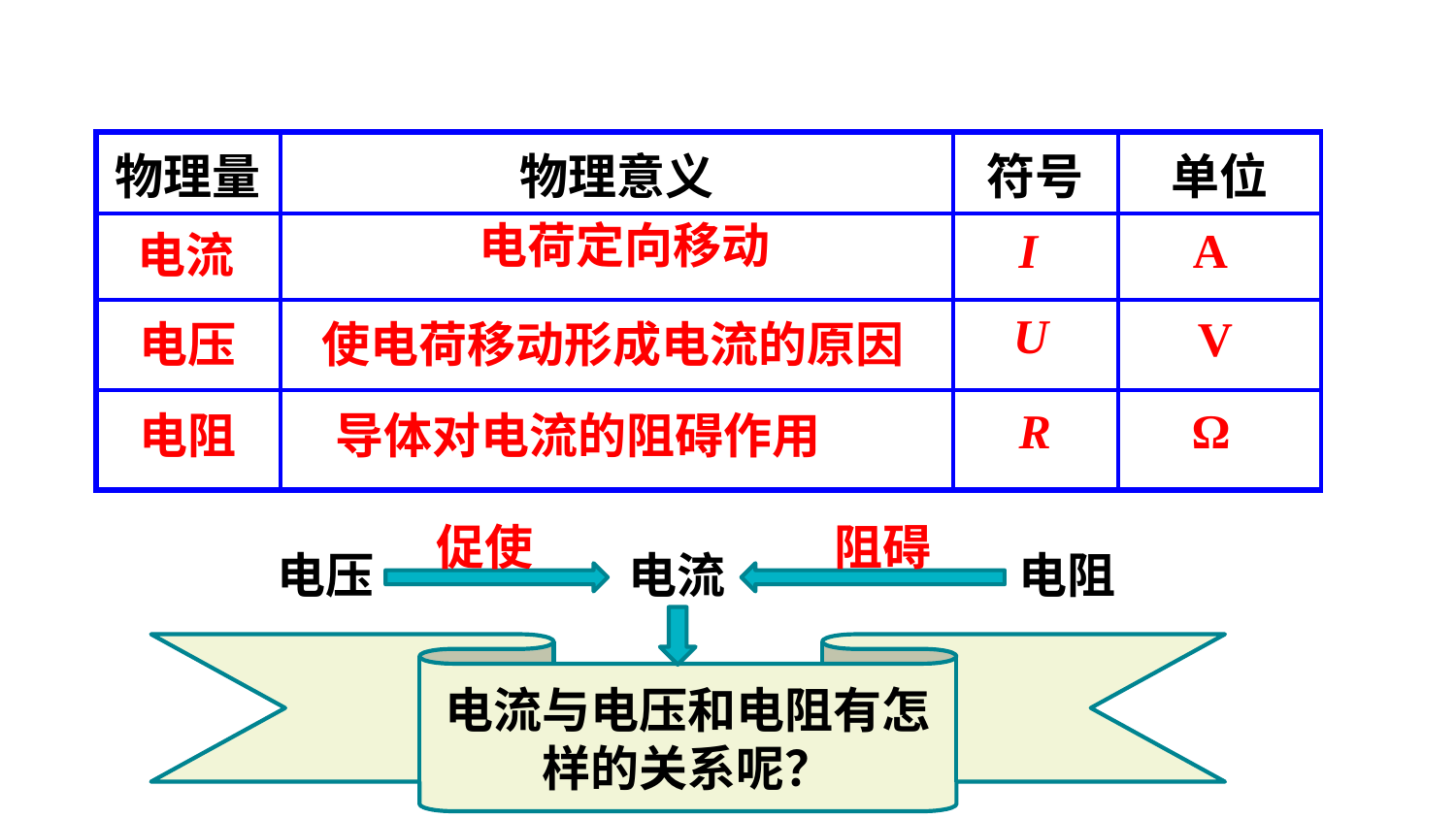

| 物理量 | 物理意义 | 符号 | 单位 |
| --- | --- | --- | --- |
|  |  |  |  |
|  |  |  |  |
|  |  |  |  |

电荷定向移动
I
A
电流
U
V
使电荷移动形成电流的原因
电压
R
Ω
电阻
导体对电流的阻碍作用
促使
阻碍
电压
电流
电阻

电流与电压和电阻有怎样的关系呢？